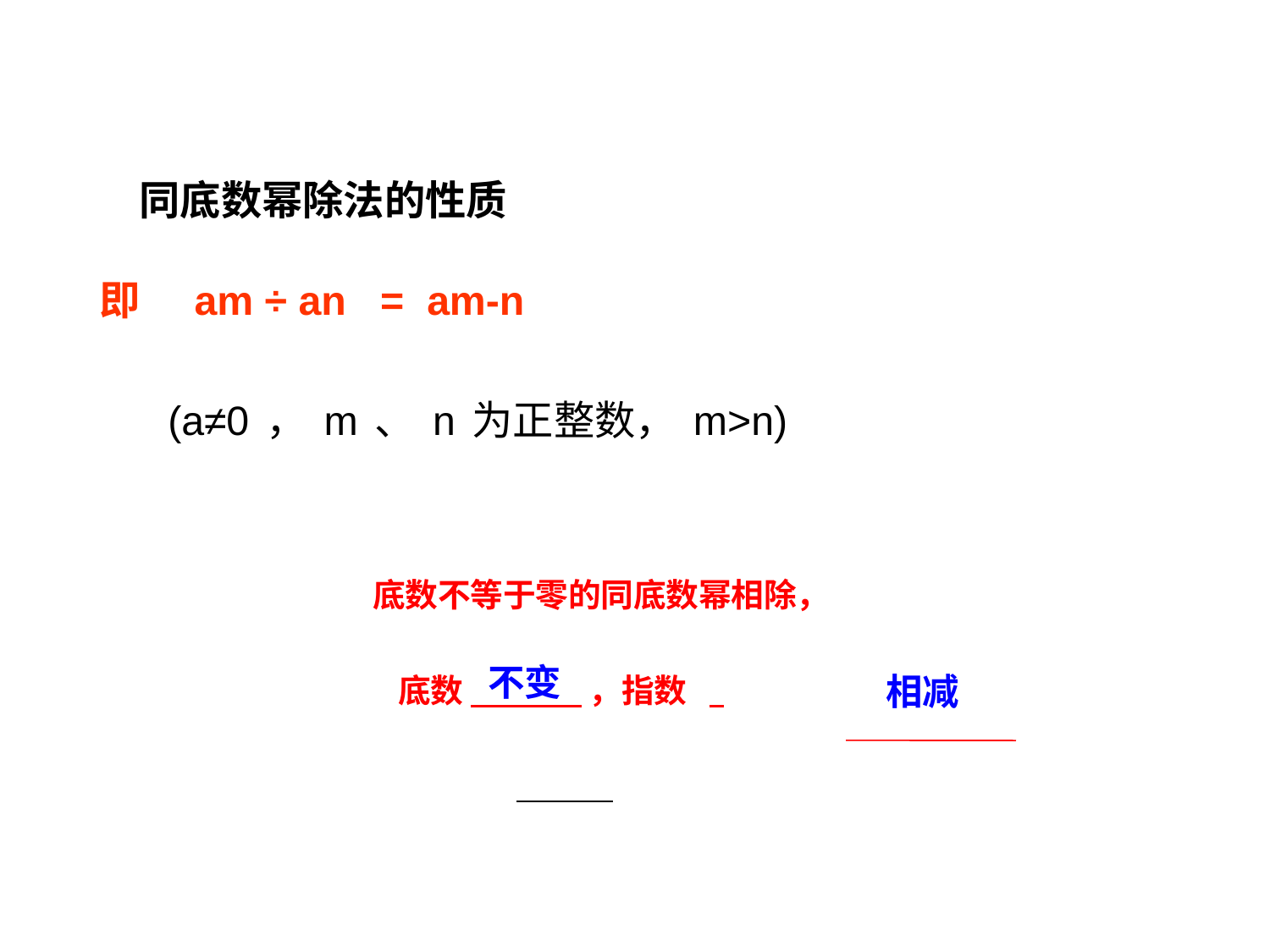

同底数幂除法的性质
即    am ÷ an   =  am-n
      (a≠0，m、n为正整数，m>n)

         底数不等于零的同底数幂相除，
底数                 ，指数

不变
相减